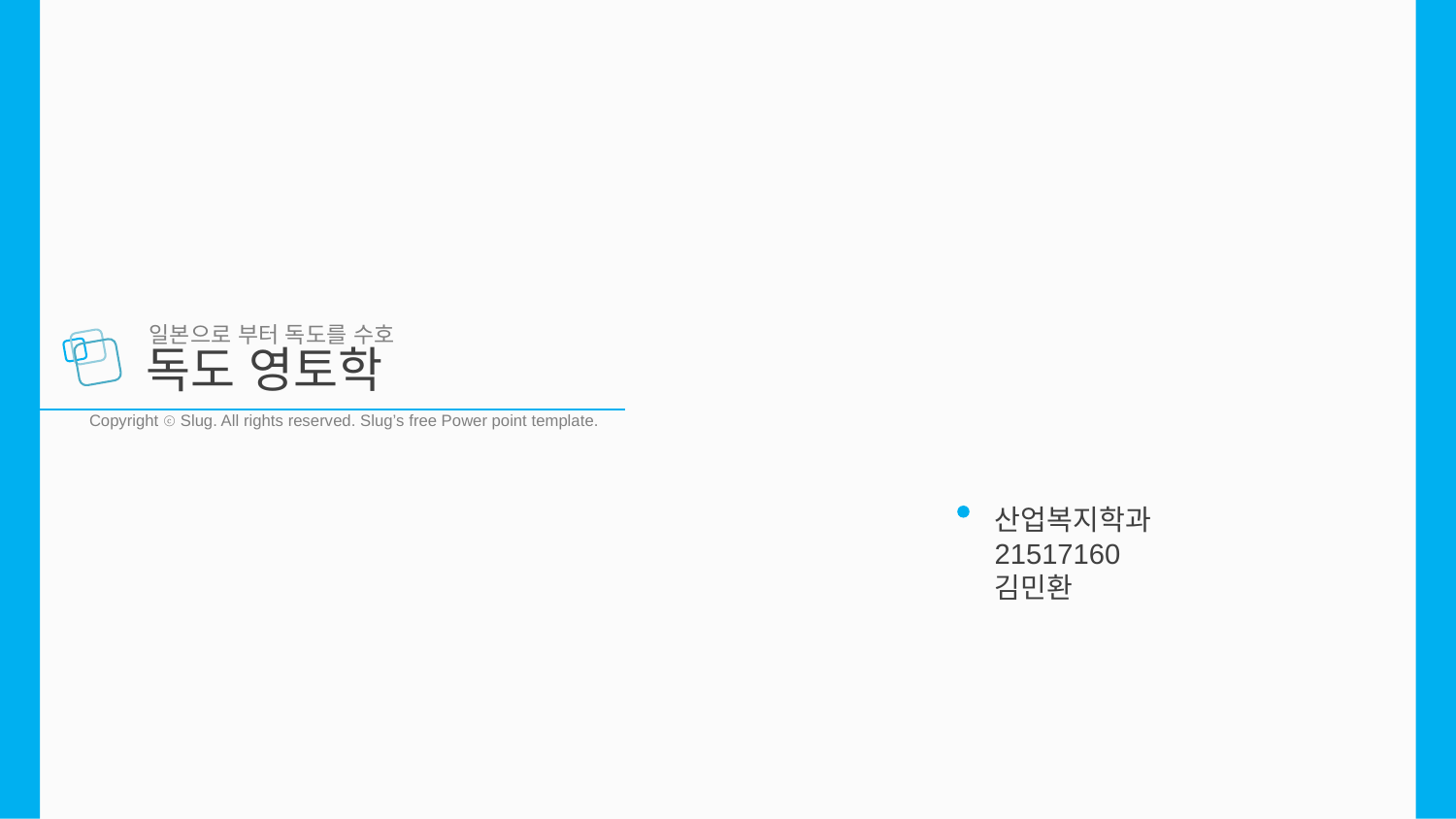

일본으로 부터 독도를 수호

독도 영토학

Copyright ⓒ Slug. All rights reserved. Slug’s free Power point template.
산업복지학과
21517160
김민환